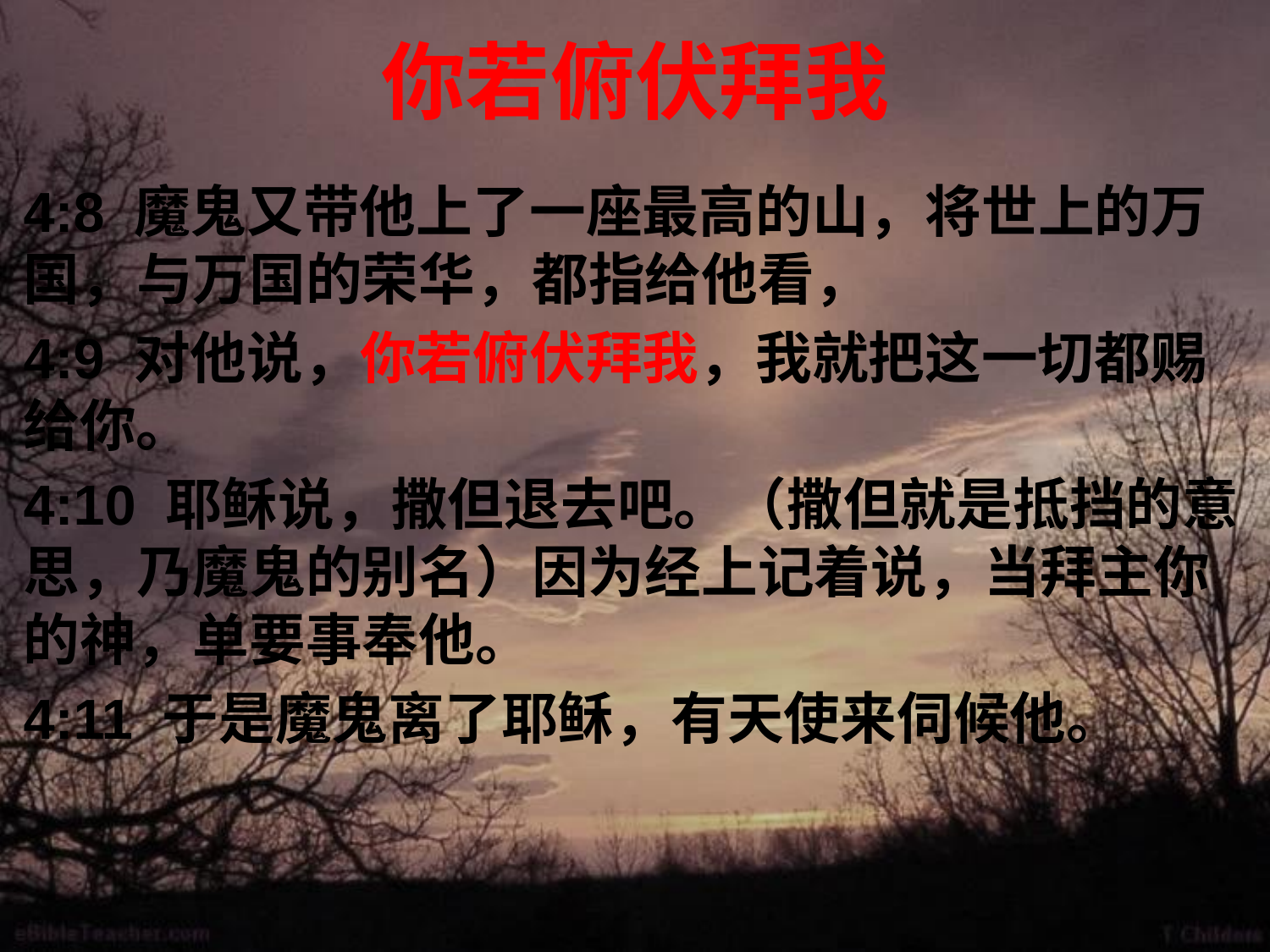

# 你若俯伏拜我
4:8 魔鬼又带他上了一座最高的山，将世上的万国，与万国的荣华，都指给他看，
4:9 对他说，你若俯伏拜我，我就把这一切都赐给你。
4:10 耶稣说，撒但退去吧。（撒但就是抵挡的意思，乃魔鬼的别名）因为经上记着说，当拜主你的神，单要事奉他。
4:11 于是魔鬼离了耶稣，有天使来伺候他。